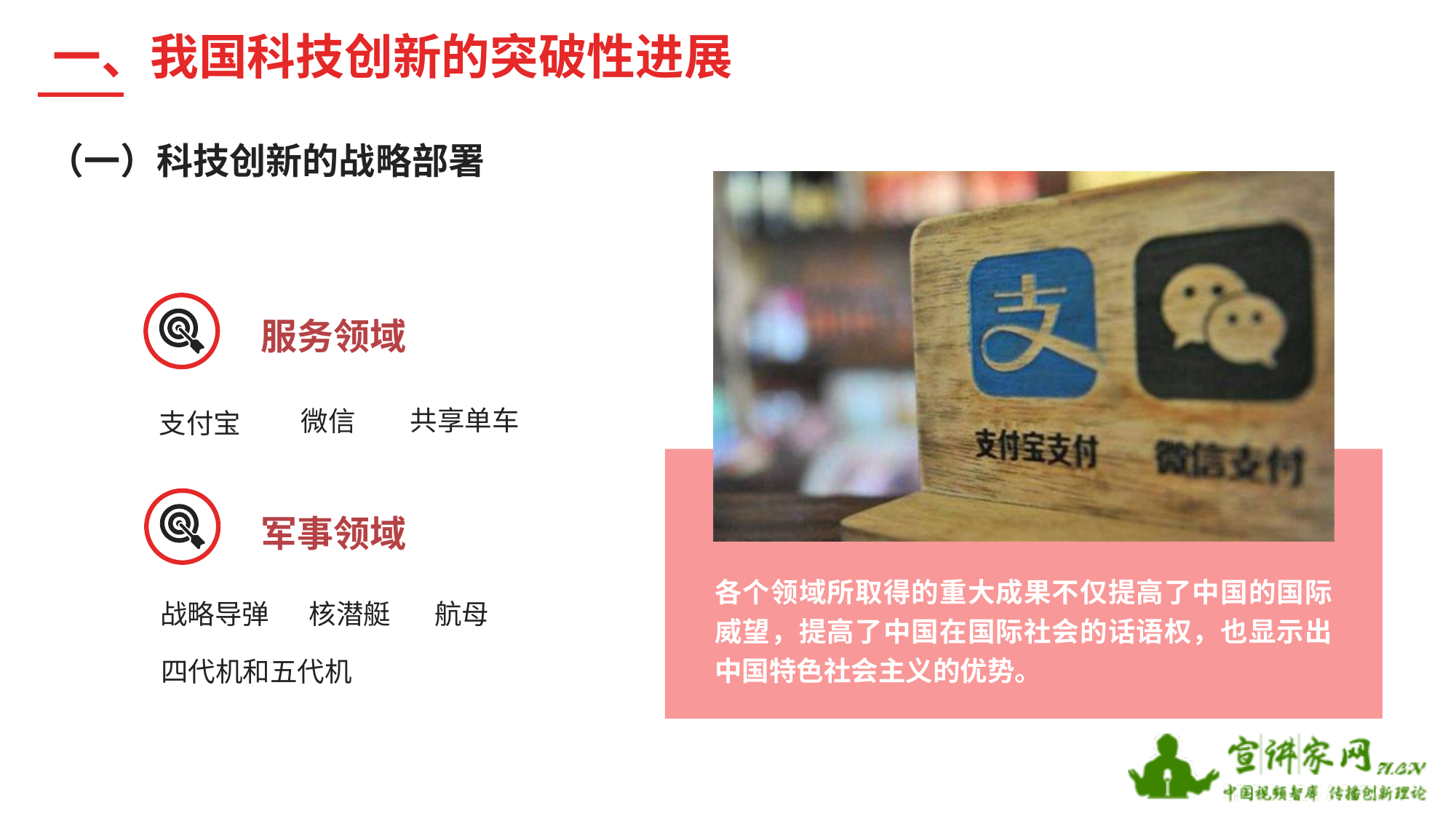

一、我国科技创新的突破性进展
（一）科技创新的战略部署

服务领域

支付宝
共享单车
微信

军事领域

各个领域所取得的重大成果不仅提高了中国的国际威望，提高了中国在国际社会的话语权，也显示出中国特色社会主义的优势。
战略导弹
核潜艇
航母
四代机和五代机